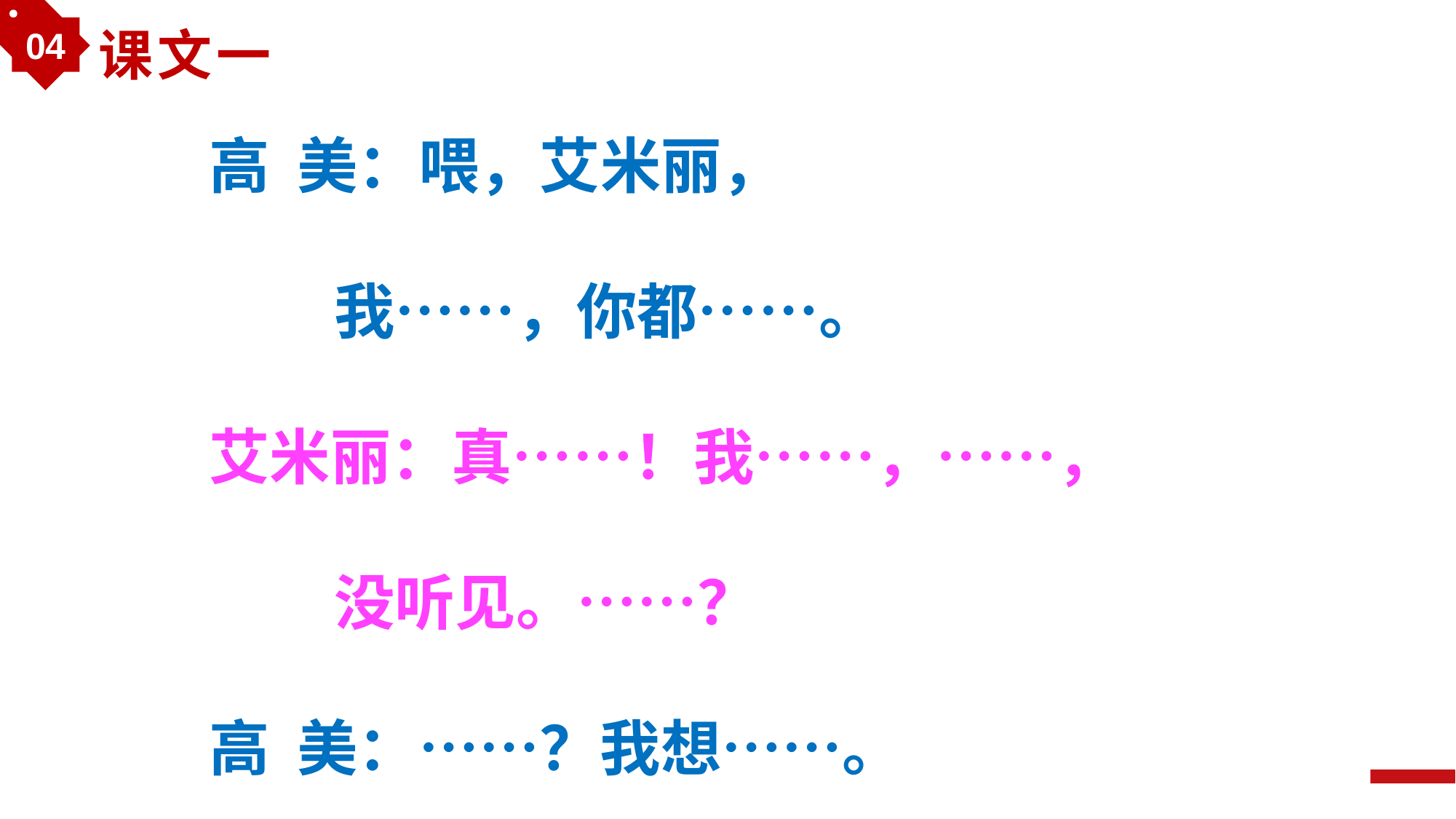

04
课文一
高  美：喂，艾米丽，
        我……，你都……。
艾米丽：真……！我……，……，
        没听见。……？
高  美：……？我想……。